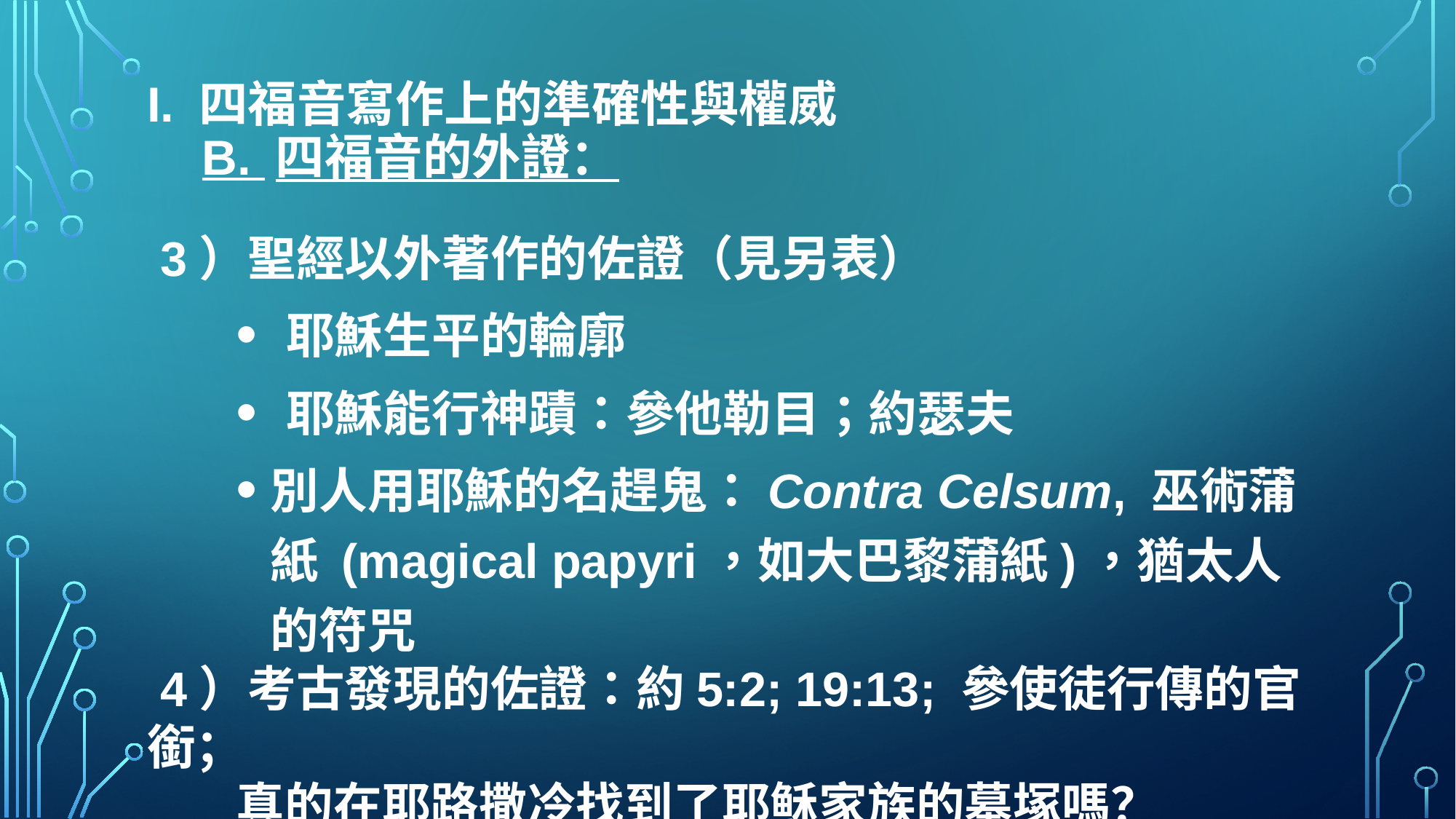

# I. 四福音寫作上的準確性與權威 B. 四福音的外證：
 3）聖經以外著作的佐證（見另表）
 耶穌生平的輪廓
 耶穌能行神蹟：參他勒目；約瑟夫
別人用耶穌的名趕鬼：Contra Celsum, 巫術蒲紙 (magical papyri，如大巴黎蒲紙)，猶太人的符咒
 4）考古發現的佐證：約5:2; 19:13; 參使徒行傳的官銜；
       真的在耶路撒冷找到了耶稣家族的墓塚嗎？